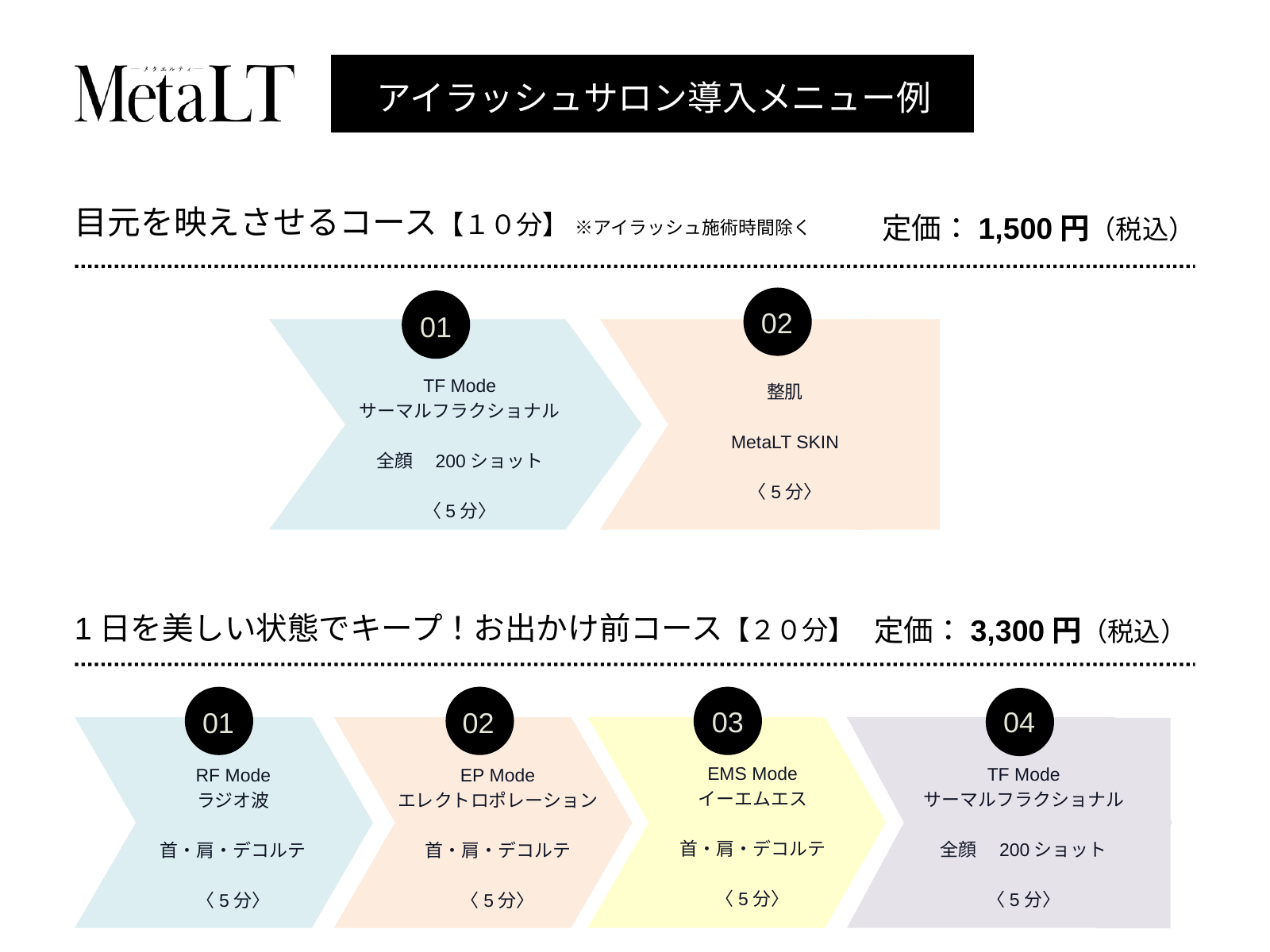

アイラッシュサロン導入メニュー例

定価：1,500円（税込）
目元を映えさせるコース【１０分】 ※アイラッシュ施術時間除く

02
01
整肌

MetaLT SKIN

〈5分〉

TF Mode
サーマルフラクショナル

全顔　200ショット

〈5分〉
定価：3,300円（税込）
1日を美しい状態でキープ！お出かけ前コース【２０分】

04
03
02
01
EMS Mode
イーエムエス

首・肩・デコルテ

〈5分〉
EP Mode
エレクトロポレーション

首・肩・デコルテ

〈5分〉
RF Mode
ラジオ波

首・肩・デコルテ

〈5分〉

TF Mode
サーマルフラクショナル

全顔　200ショット

〈5分〉